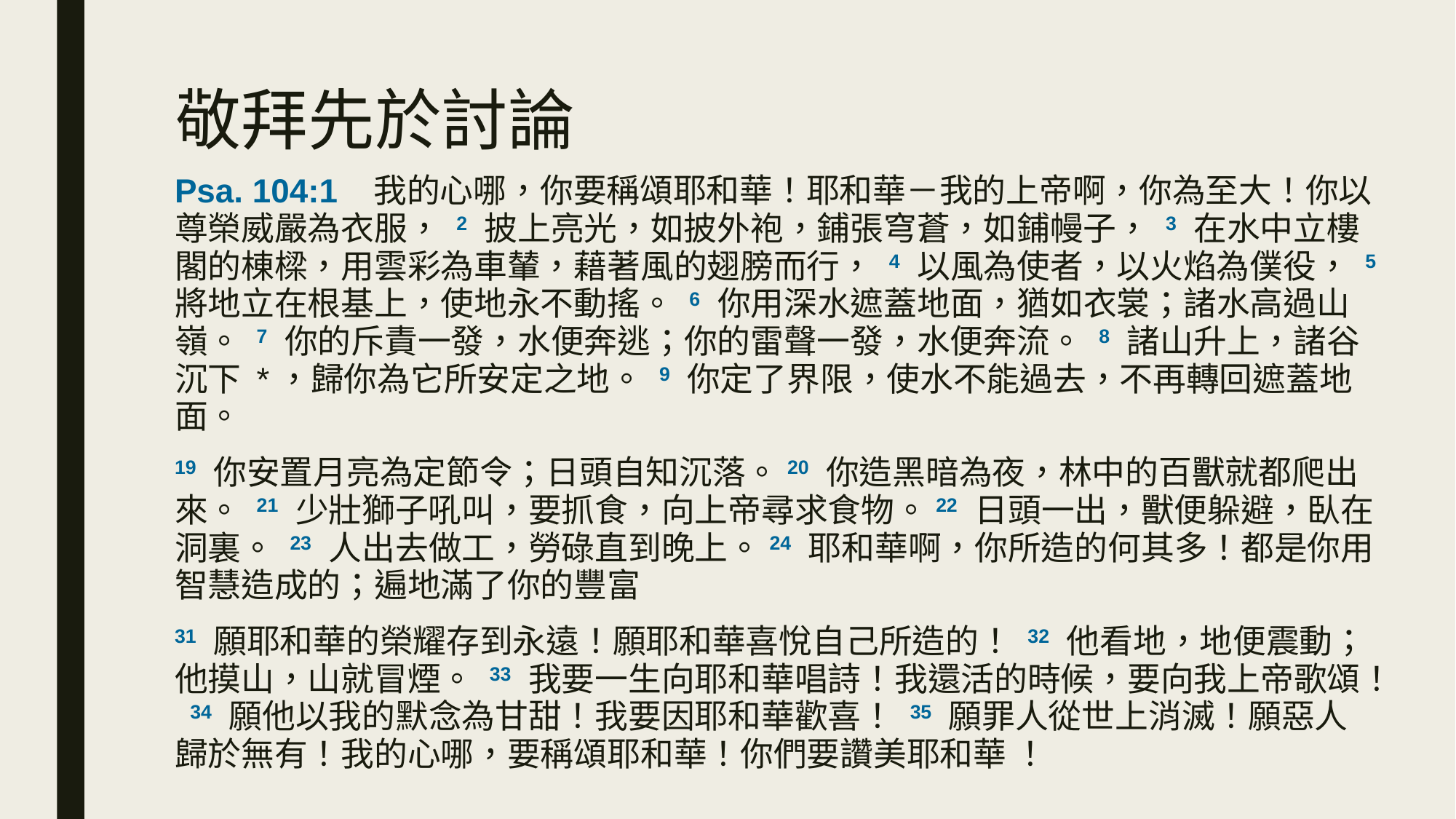

# 敬拜先於討論
Psa. 104:1   我的心哪，你要稱頌耶和華！耶和華－我的上帝啊，你為至大！你以尊榮威嚴為衣服， 2 披上亮光，如披外袍，鋪張穹蒼，如鋪幔子， 3 在水中立樓閣的棟樑，用雲彩為車輦，藉著風的翅膀而行， 4 以風為使者，以火焰為僕役， 5 將地立在根基上，使地永不動搖。 6 你用深水遮蓋地面，猶如衣裳；諸水高過山嶺。 7 你的斥責一發，水便奔逃；你的雷聲一發，水便奔流。 8 諸山升上，諸谷沉下 *，歸你為它所安定之地。 9 你定了界限，使水不能過去，不再轉回遮蓋地面。
19 你安置月亮為定節令；日頭自知沉落。20 你造黑暗為夜，林中的百獸就都爬出來。 21 少壯獅子吼叫，要抓食，向上帝尋求食物。22 日頭一出，獸便躲避，臥在洞裏。 23 人出去做工，勞碌直到晚上。24 耶和華啊，你所造的何其多！都是你用智慧造成的；遍地滿了你的豐富
31 願耶和華的榮耀存到永遠！願耶和華喜悅自己所造的！ 32 他看地，地便震動；他摸山，山就冒煙。 33 我要一生向耶和華唱詩！我還活的時候，要向我上帝歌頌！ 34 願他以我的默念為甘甜！我要因耶和華歡喜！ 35 願罪人從世上消滅！願惡人歸於無有！我的心哪，要稱頌耶和華！你們要讚美耶和華 ！